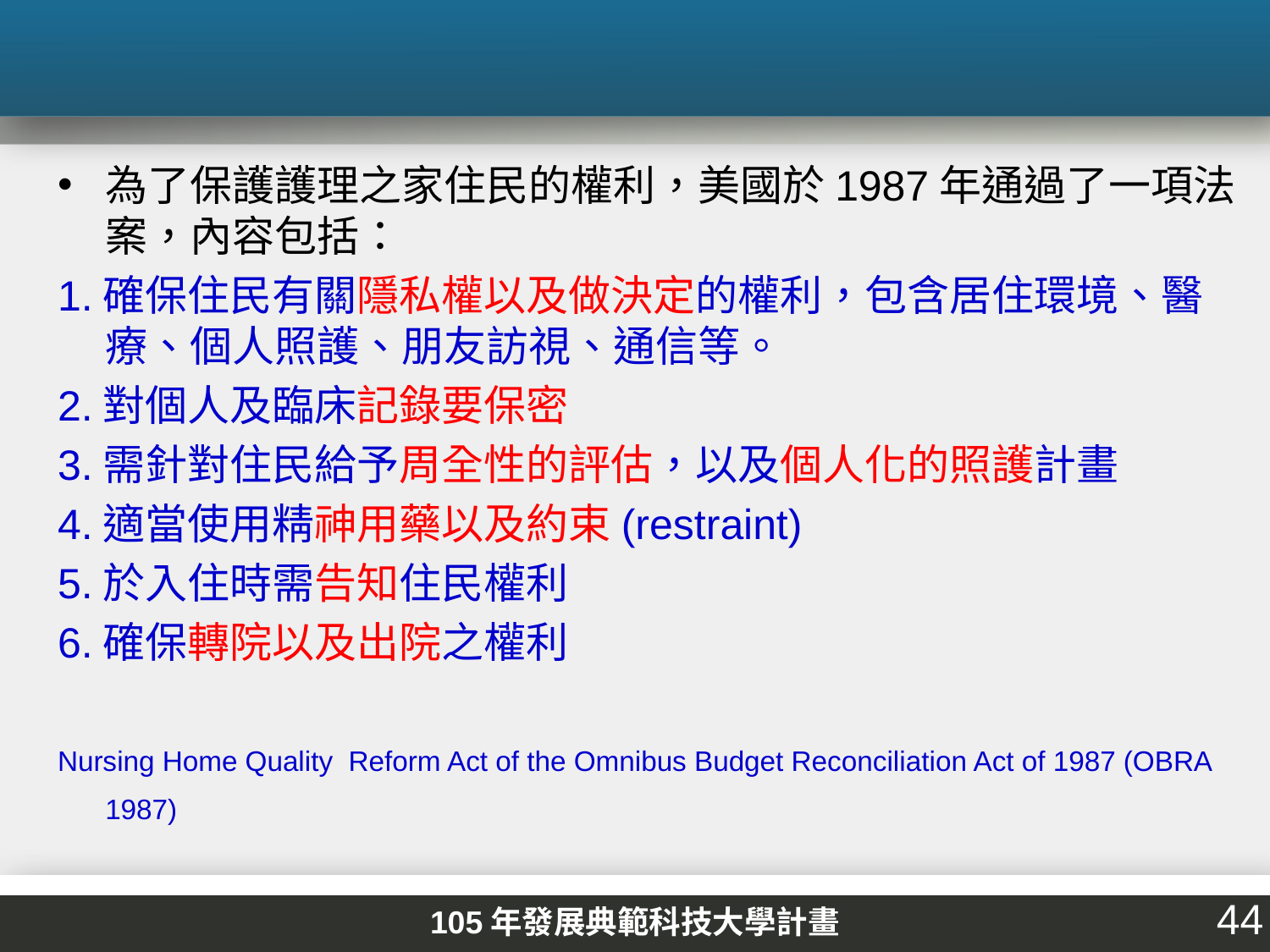

為了保護護理之家住民的權利，美國於1987年通過了一項法案，內容包括：
1.確保住民有關隱私權以及做決定的權利，包含居住環境、醫療、個人照護、朋友訪視、通信等。
2.對個人及臨床記錄要保密
3.需針對住民給予周全性的評估，以及個人化的照護計畫
4.適當使用精神用藥以及約束(restraint)
5.於入住時需告知住民權利
6.確保轉院以及出院之權利

Nursing Home Quality  Reform Act of the Omnibus Budget Reconciliation Act of 1987 (OBRA 1987)